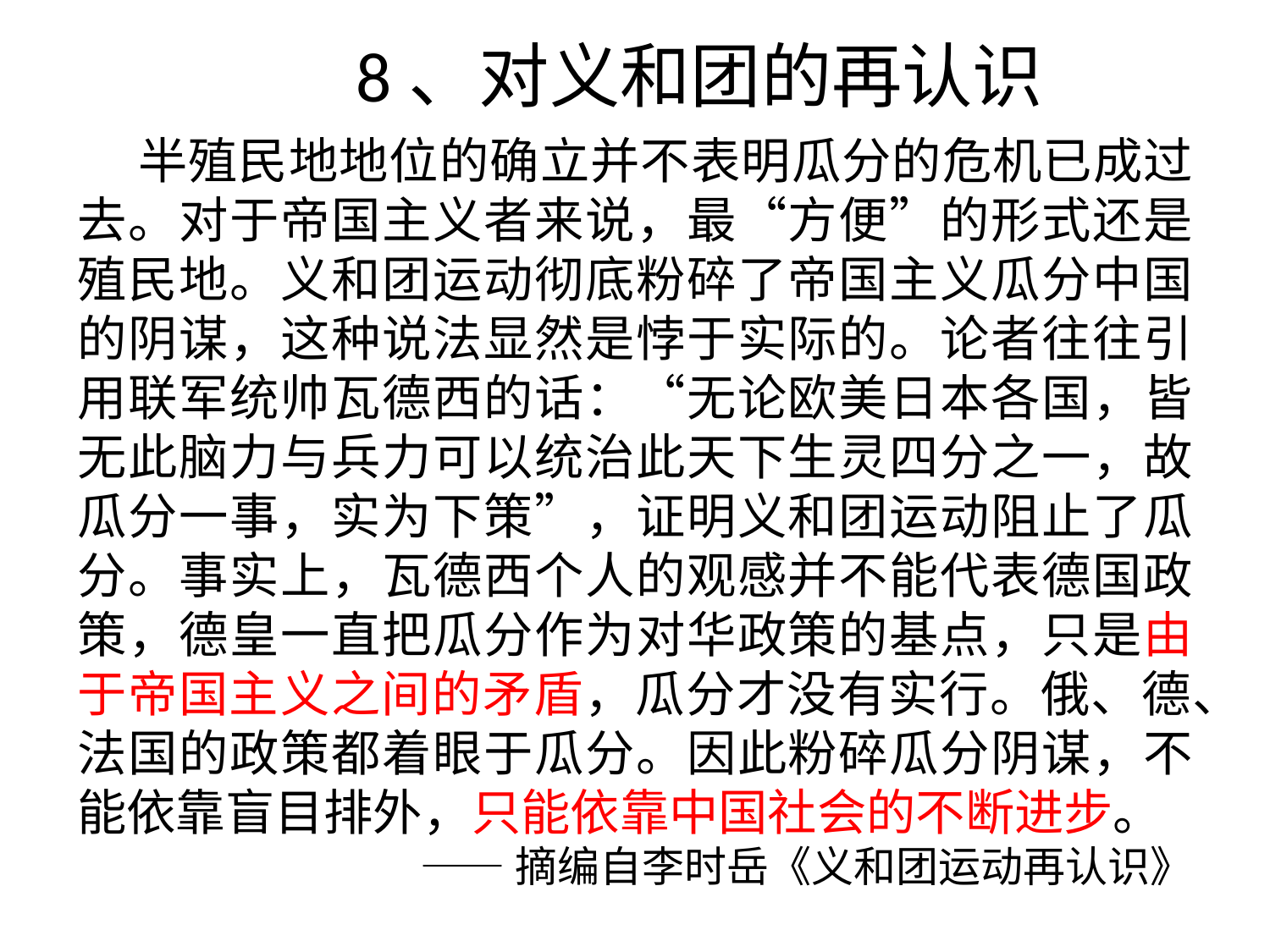

8、对义和团的再认识
    半殖民地地位的确立并不表明瓜分的危机已成过去。对于帝国主义者来说，最“方便”的形式还是殖民地。义和团运动彻底粉碎了帝国主义瓜分中国的阴谋，这种说法显然是悖于实际的。论者往往引用联军统帅瓦德西的话：“无论欧美日本各国，皆无此脑力与兵力可以统治此天下生灵四分之一，故瓜分一事，实为下策”，证明义和团运动阻止了瓜分。事实上，瓦德西个人的观感并不能代表德国政策，德皇一直把瓜分作为对华政策的基点，只是由于帝国主义之间的矛盾，瓜分才没有实行。俄、德、法国的政策都着眼于瓜分。因此粉碎瓜分阴谋，不能依靠盲目排外，只能依靠中国社会的不断进步。
——摘编自李时岳《义和团运动再认识》